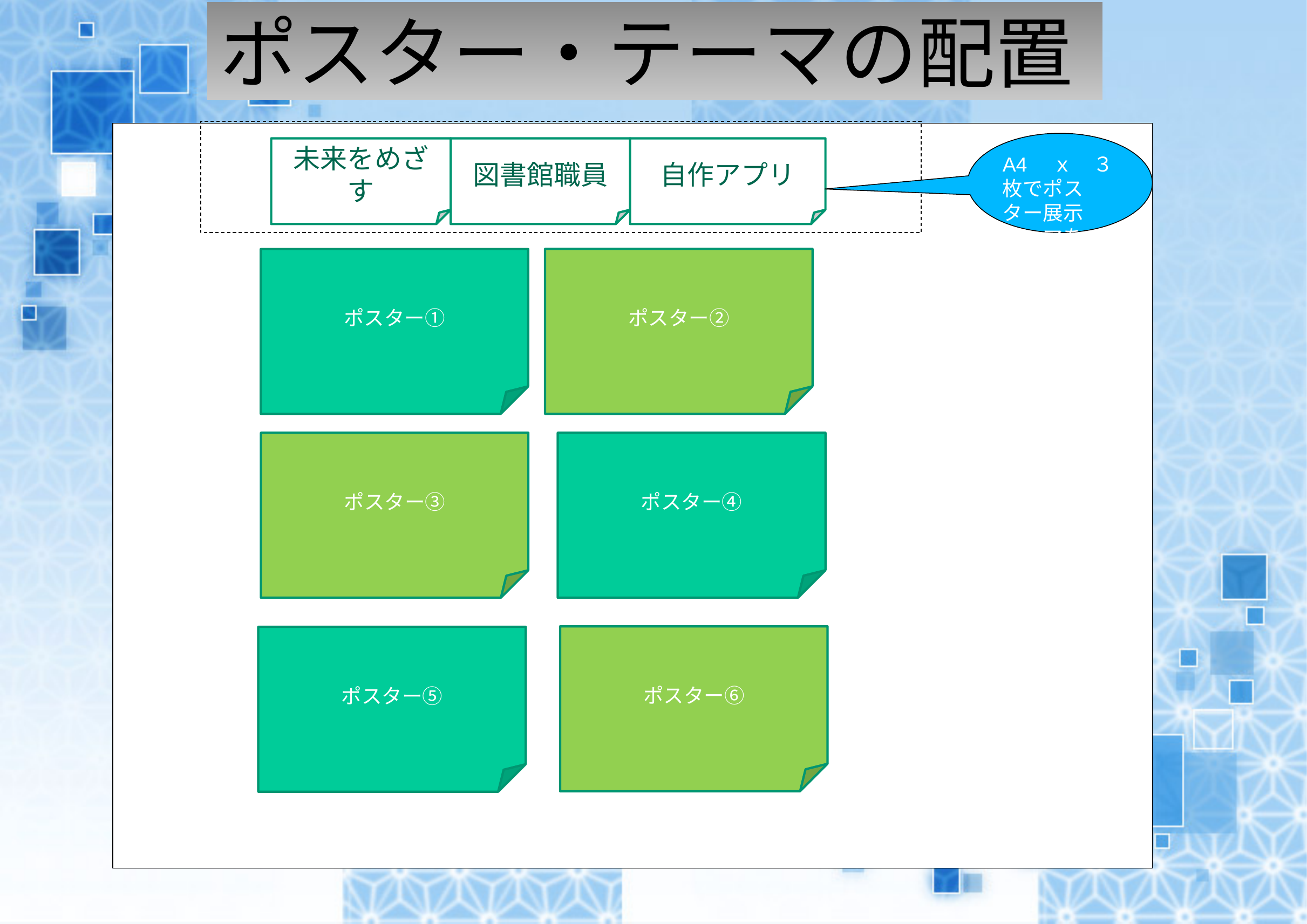

# ポスター・テーマの配置

A4　ｘ　３枚でポスター展示テーマを
未来をめざす
図書館職員
自作アプリ
ポスター②
ポスター①
ポスター③
ポスター④
ポスター⑥
ポスター⑤